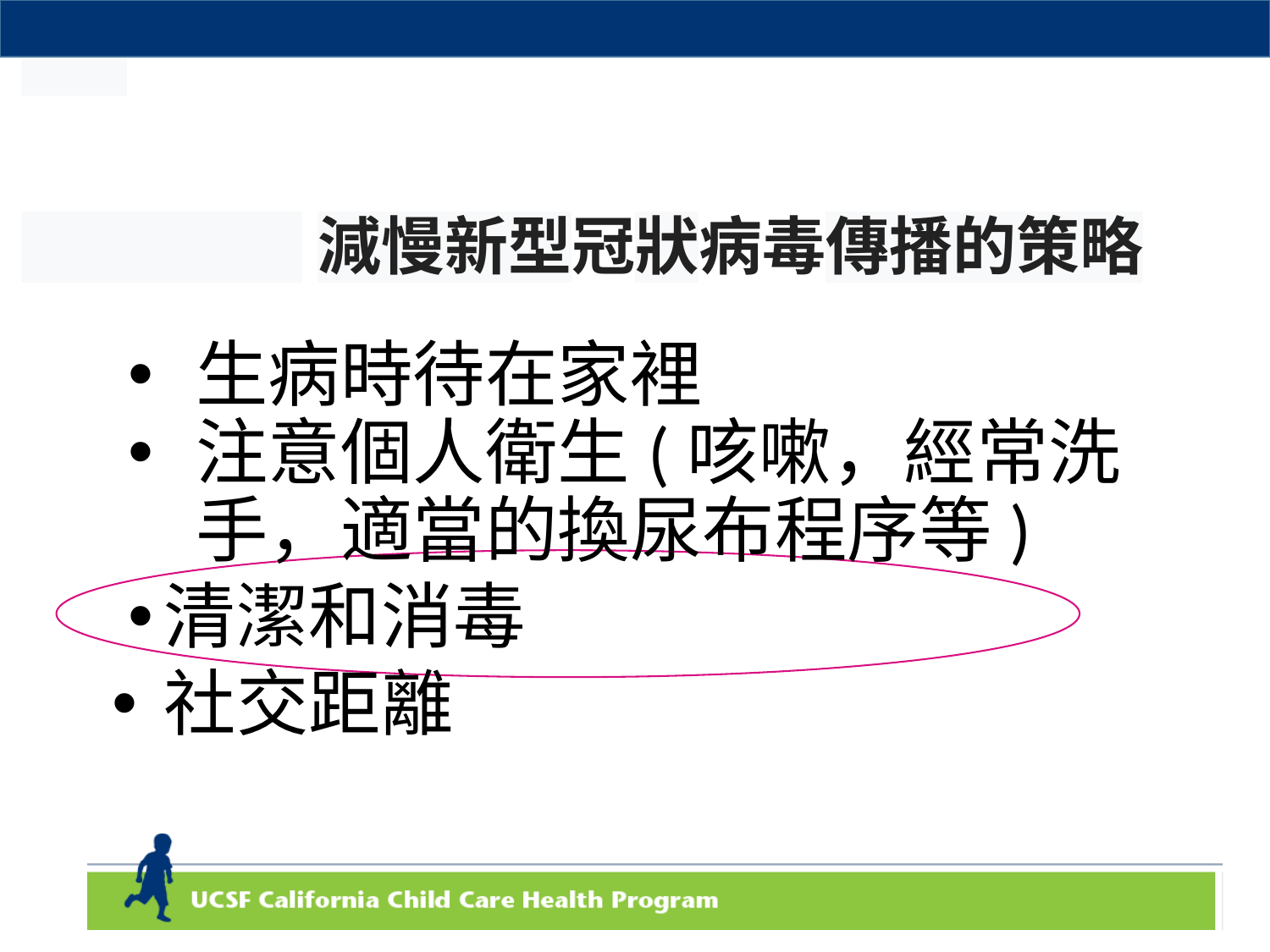

# 減慢新型冠狀病毒傳播的策略

生病時待在家裡
注意個人衛生(咳嗽，經常洗手，適當的換尿布程序等)
清潔和消毒
社交距離